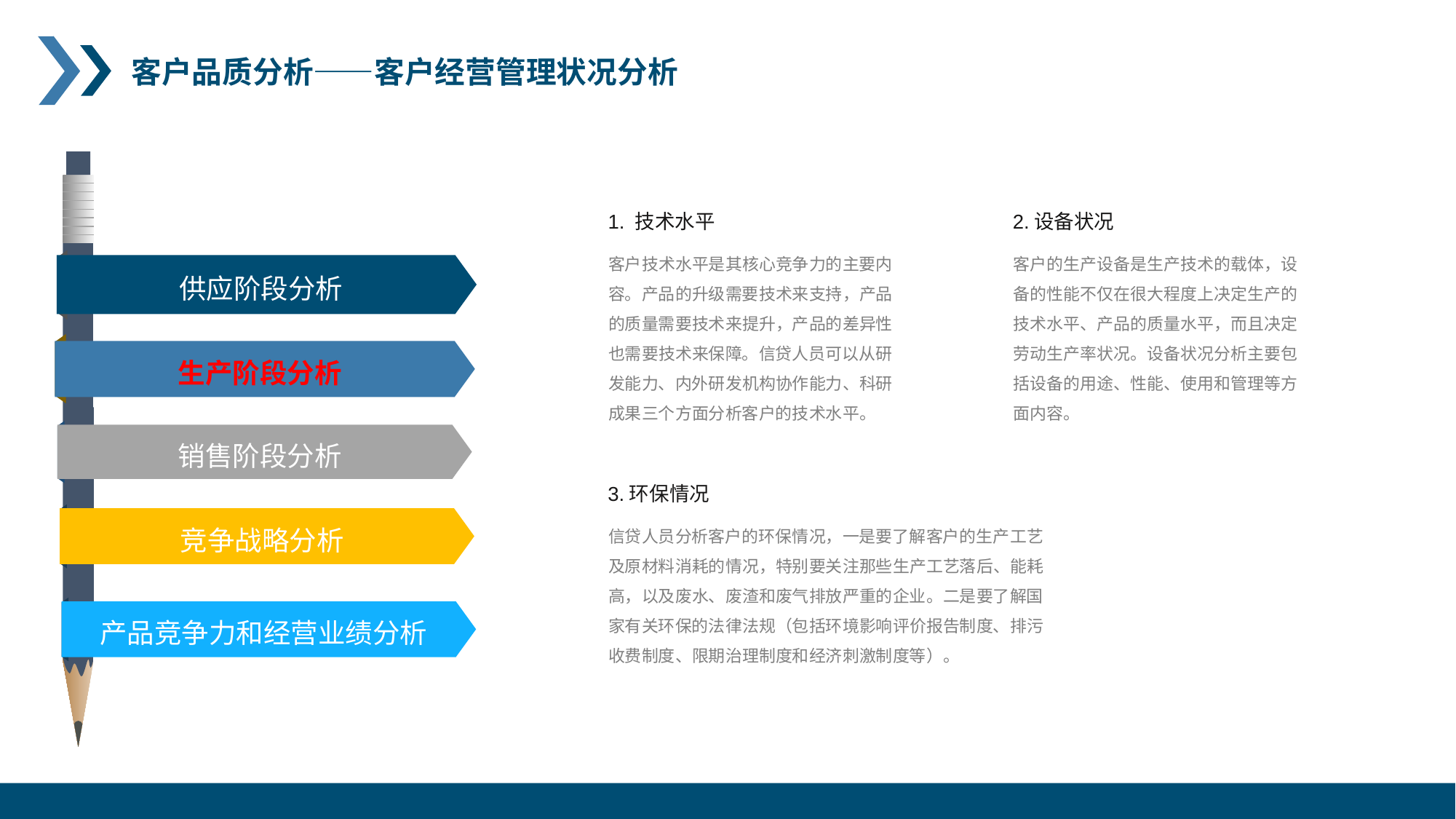

客户品质分析——客户经营管理状况分析

供应阶段分析

生产阶段分析

销售阶段分析

竞争战略分析

产品竞争力和经营业绩分析

1. 技术水平
客户技术水平是其核心竞争力的主要内容。产品的升级需要技术来支持，产品的质量需要技术来提升，产品的差异性也需要技术来保障。信贷人员可以从研发能力、内外研发机构协作能力、科研成果三个方面分析客户的技术水平。
2.设备状况
客户的生产设备是生产技术的载体，设备的性能不仅在很大程度上决定生产的技术水平、产品的质量水平，而且决定劳动生产率状况。设备状况分析主要包括设备的用途、性能、使用和管理等方面内容。
3.环保情况
信贷人员分析客户的环保情况，一是要了解客户的生产工艺及原材料消耗的情况，特别要关注那些生产工艺落后、能耗高，以及废水、废渣和废气排放严重的企业。二是要了解国家有关环保的法律法规（包括环境影响评价报告制度、排污收费制度、限期治理制度和经济刺激制度等）。